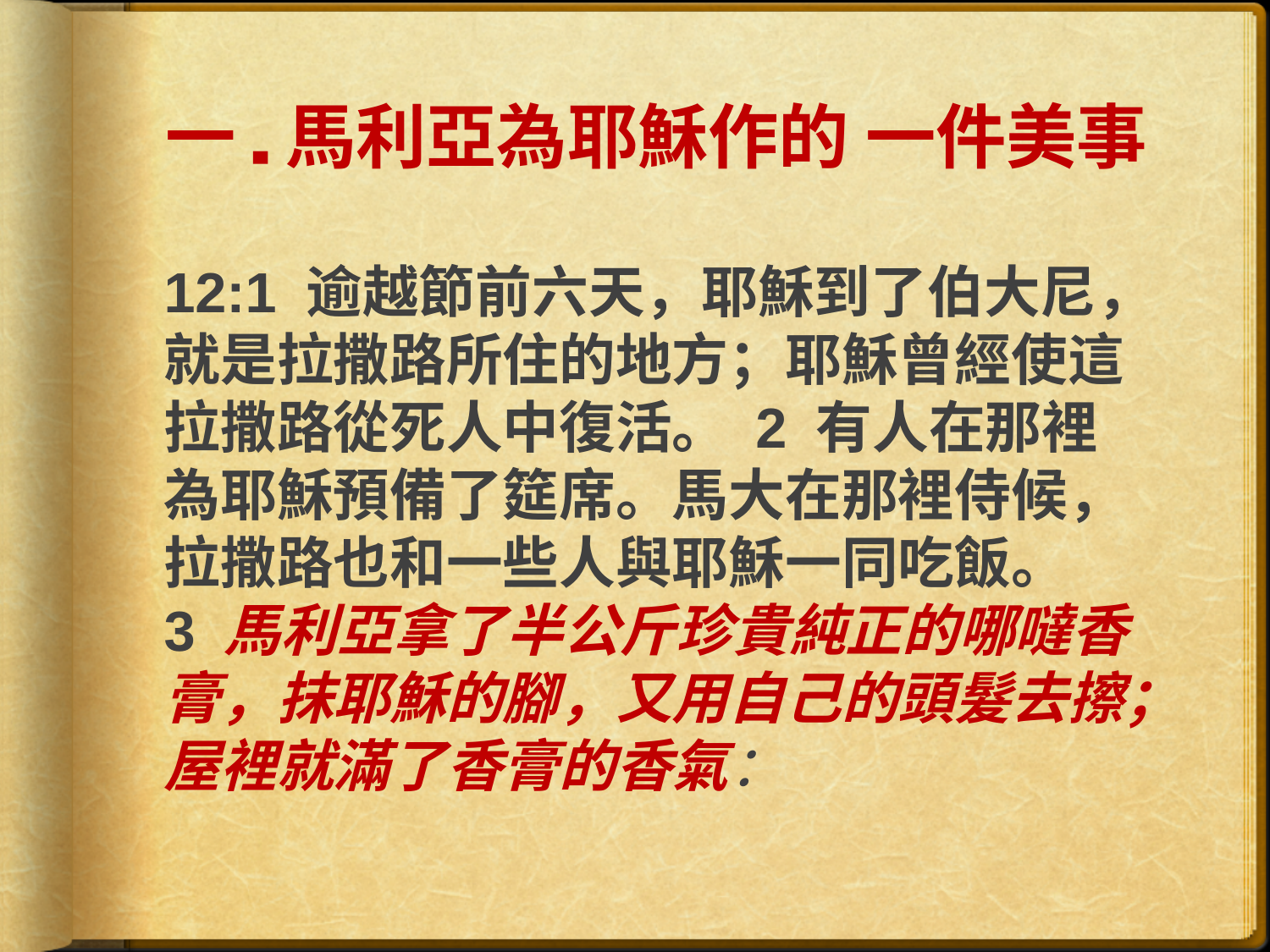

# 一.馬利亞為耶穌作的 一件美事
12:1 逾越節前六天，耶穌到了伯大尼，就是拉撒路所住的地方；耶穌曾經使這拉撒路從死人中復活。 2 有人在那裡為耶穌預備了筵席。馬大在那裡侍候，拉撒路也和一些人與耶穌一同吃飯。 3 馬利亞拿了半公斤珍貴純正的哪噠香膏，抹耶穌的腳，又用自己的頭髮去擦；屋裡就滿了香膏的香氣：